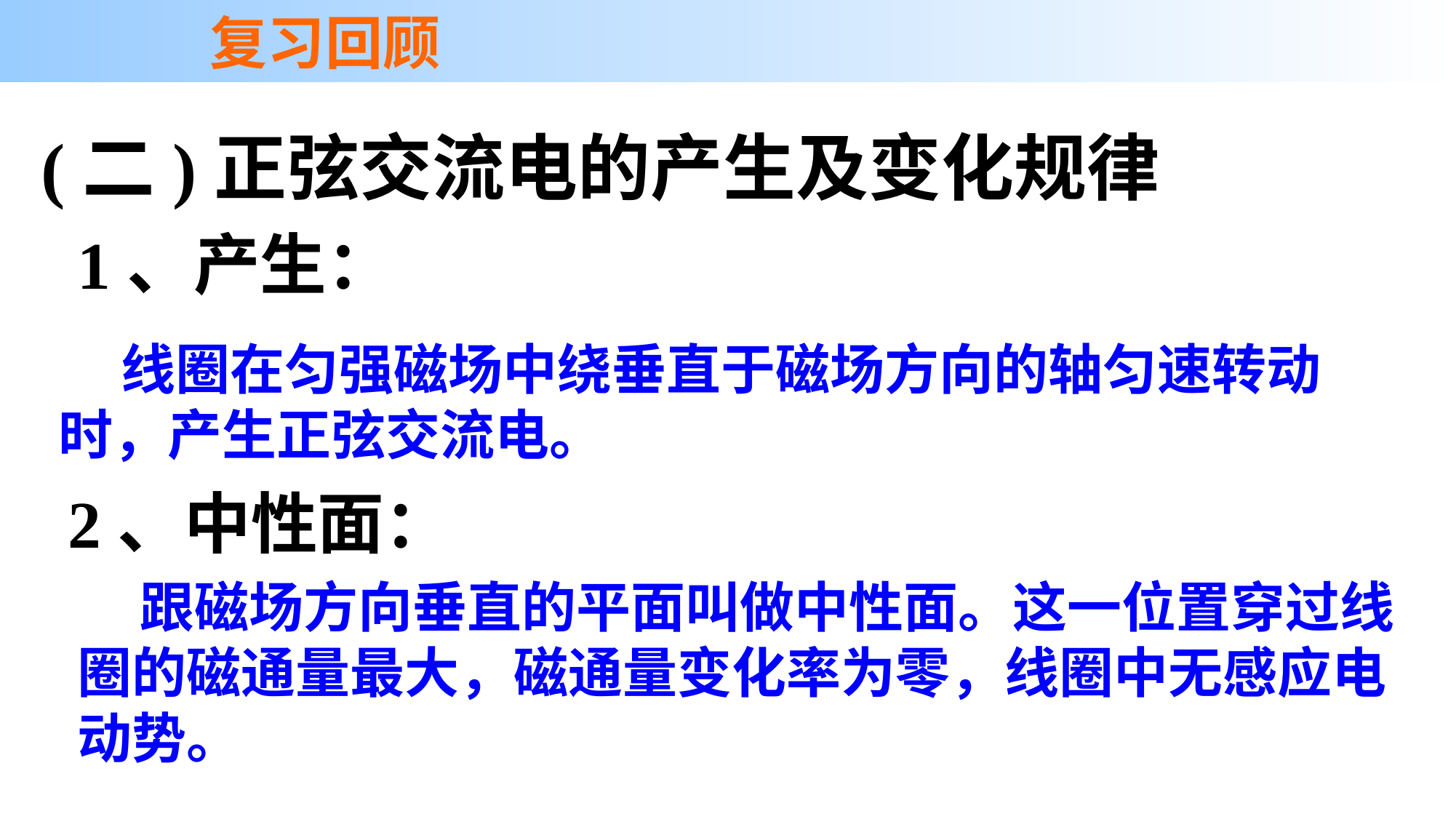

复习回顾
(二)正弦交流电的产生及变化规律
1、产生：
    线圈在匀强磁场中绕垂直于磁场方向的轴匀速转动时，产生正弦交流电。
2、中性面：
    跟磁场方向垂直的平面叫做中性面。这一位置穿过线圈的磁通量最大，磁通量变化率为零，线圈中无感应电动势。